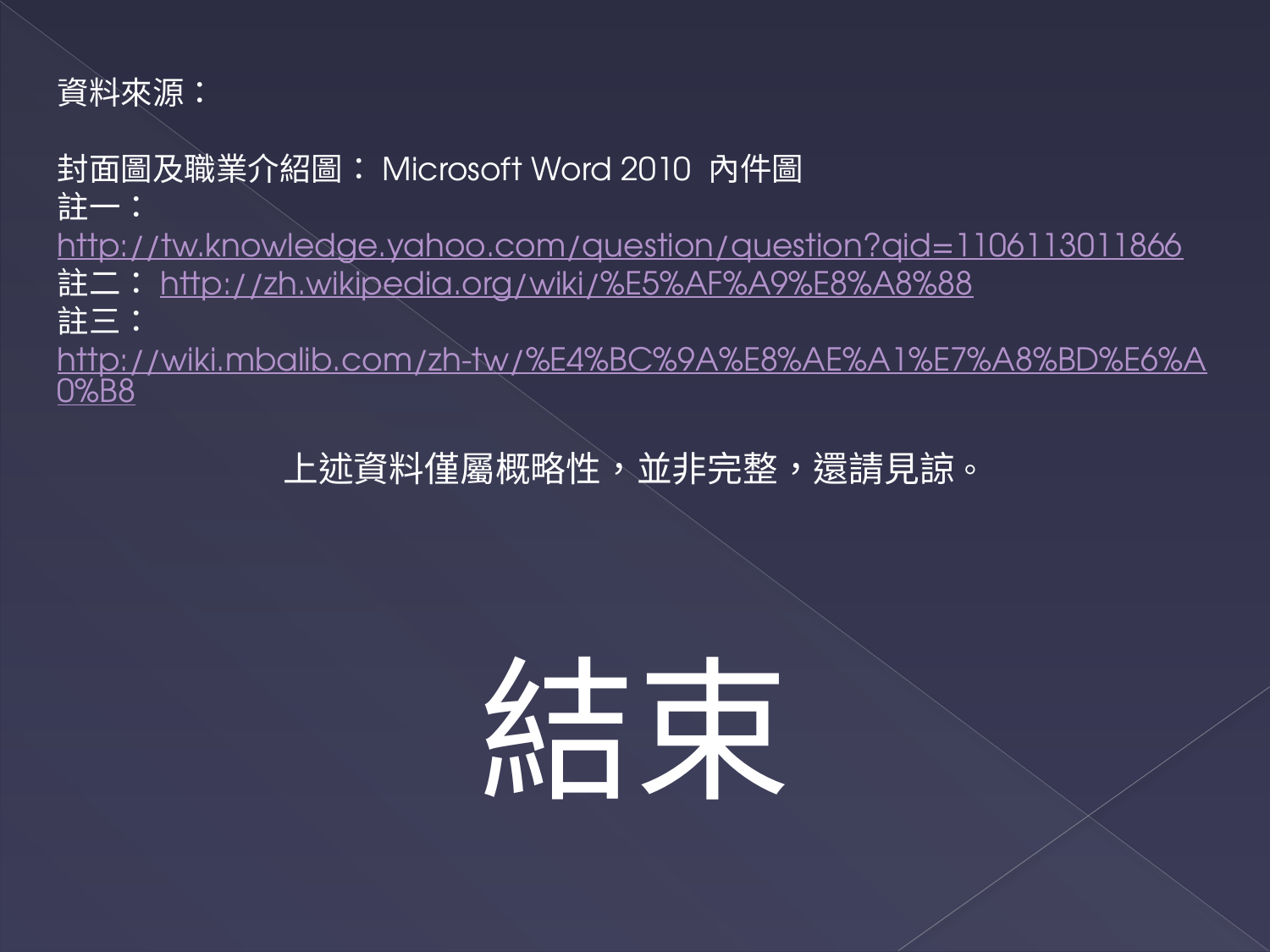

資料來源：

封面圖及職業介紹圖：Microsoft Word 2010 內件圖
註一：http://tw.knowledge.yahoo.com/question/question?qid=1106113011866
註二：http://zh.wikipedia.org/wiki/%E5%AF%A9%E8%A8%88
註三：http://wiki.mbalib.com/zh-tw/%E4%BC%9A%E8%AE%A1%E7%A8%BD%E6%A0%B8

上述資料僅屬概略性，並非完整，還請見諒。
結束